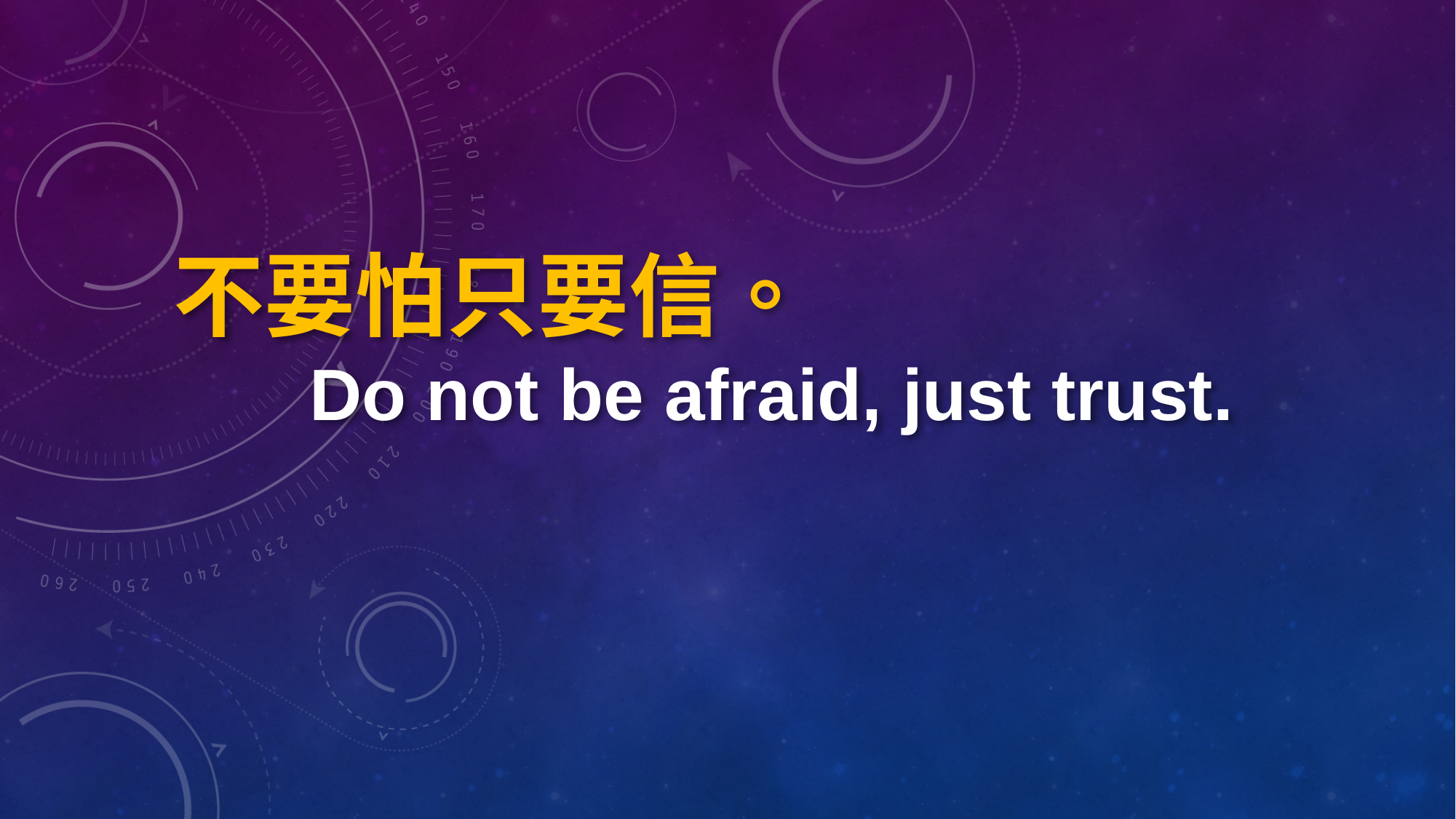

不要怕只要信。
 Do not be afraid, just trust.